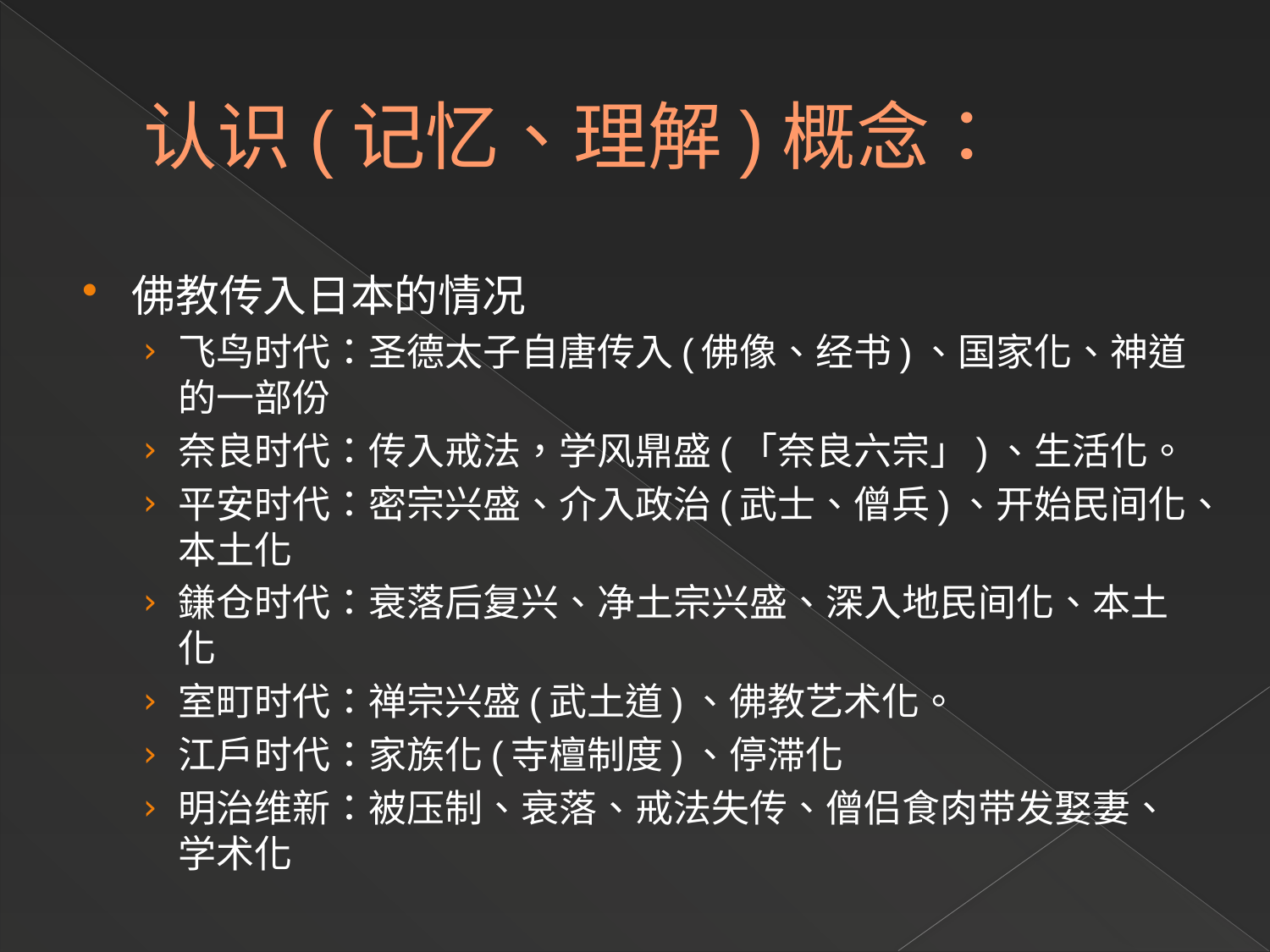

# 认识(记忆、理解)概念：
佛教传入日本的情况
飞鸟时代：圣德太子自唐传入(佛像、经书)、国家化、神道的一部份
奈良时代：传入戒法，学风鼎盛(「奈良六宗」)、生活化。
平安时代：密宗兴盛、介入政治(武士、僧兵)、开始民间化、本土化
鎌仓时代：衰落后复兴、净土宗兴盛、深入地民间化、本土化
室町时代：禅宗兴盛(武土道)、佛教艺术化。
江户时代：家族化(寺檀制度)、停滞化
明治维新：被压制、衰落、戒法失传、僧侣食肉带发娶妻、学术化